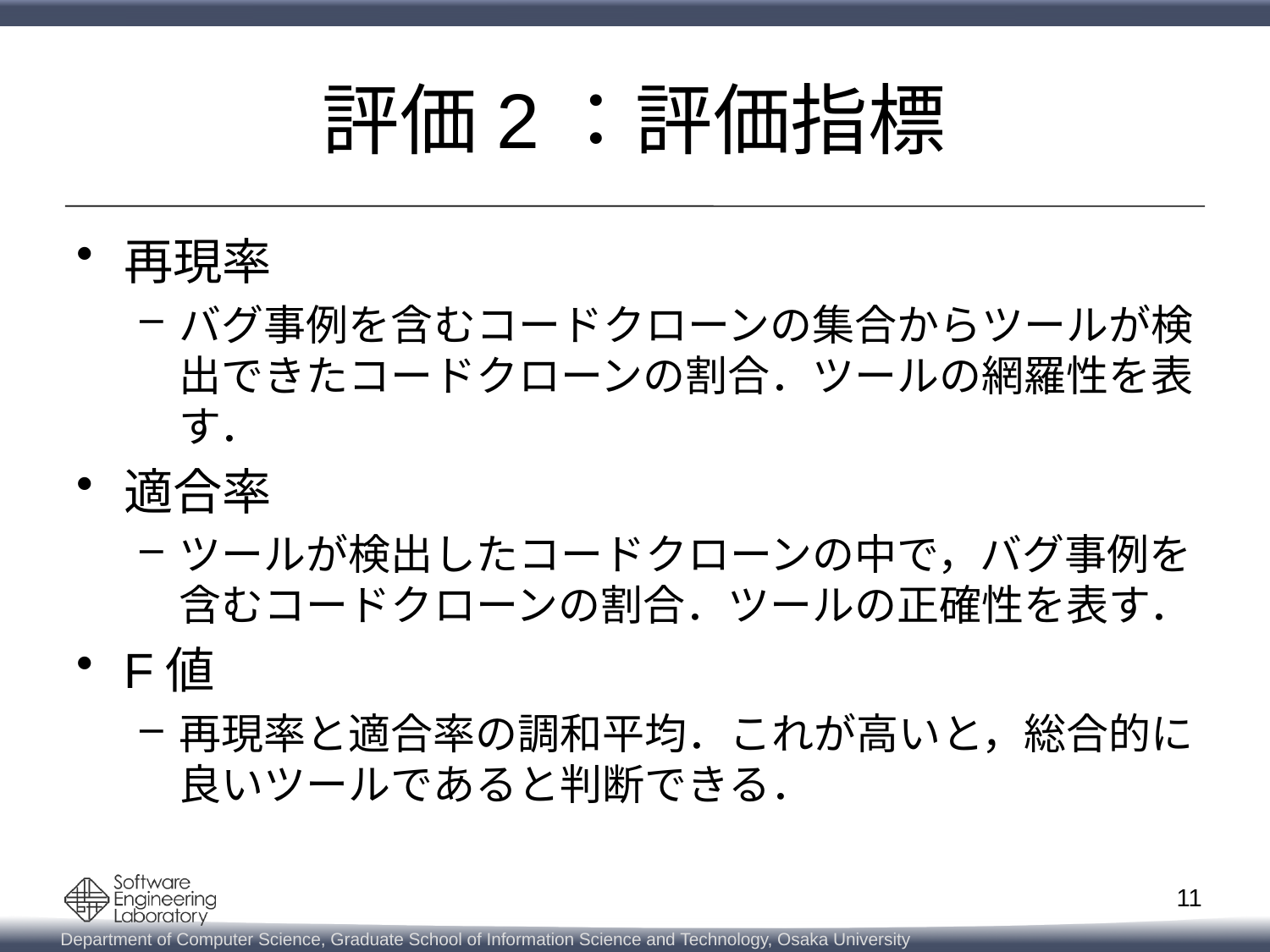

# 評価2：評価指標
再現率
バグ事例を含むコードクローンの集合からツールが検出できたコードクローンの割合．ツールの網羅性を表す．
適合率
ツールが検出したコードクローンの中で，バグ事例を含むコードクローンの割合．ツールの正確性を表す．
F値
再現率と適合率の調和平均．これが高いと，総合的に良いツールであると判断できる．
11